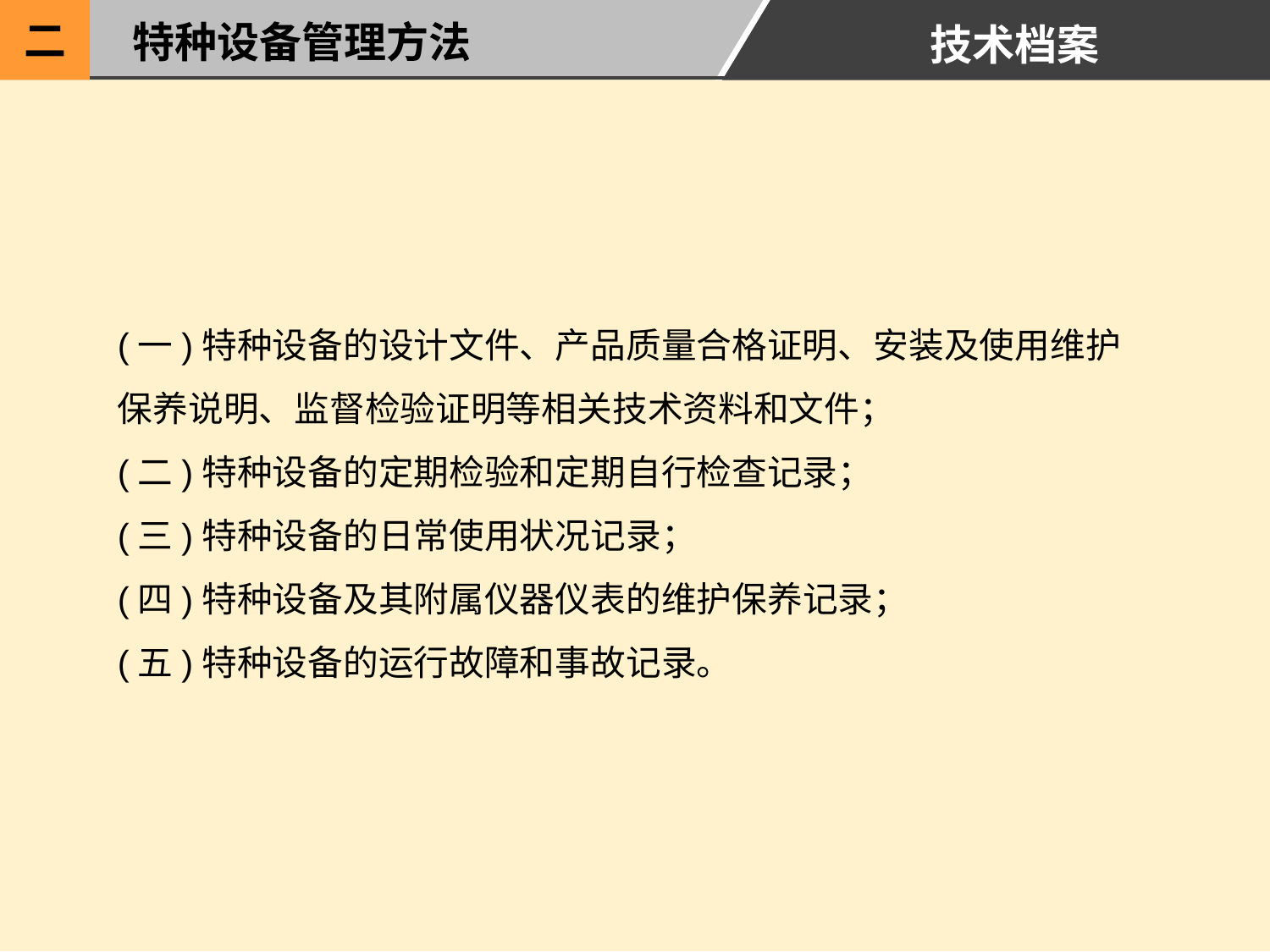

二
特种设备管理方法
技术档案
(一)特种设备的设计文件、产品质量合格证明、安装及使用维护保养说明、监督检验证明等相关技术资料和文件；
(二)特种设备的定期检验和定期自行检查记录；
(三)特种设备的日常使用状况记录；
(四)特种设备及其附属仪器仪表的维护保养记录；
(五)特种设备的运行故障和事故记录。